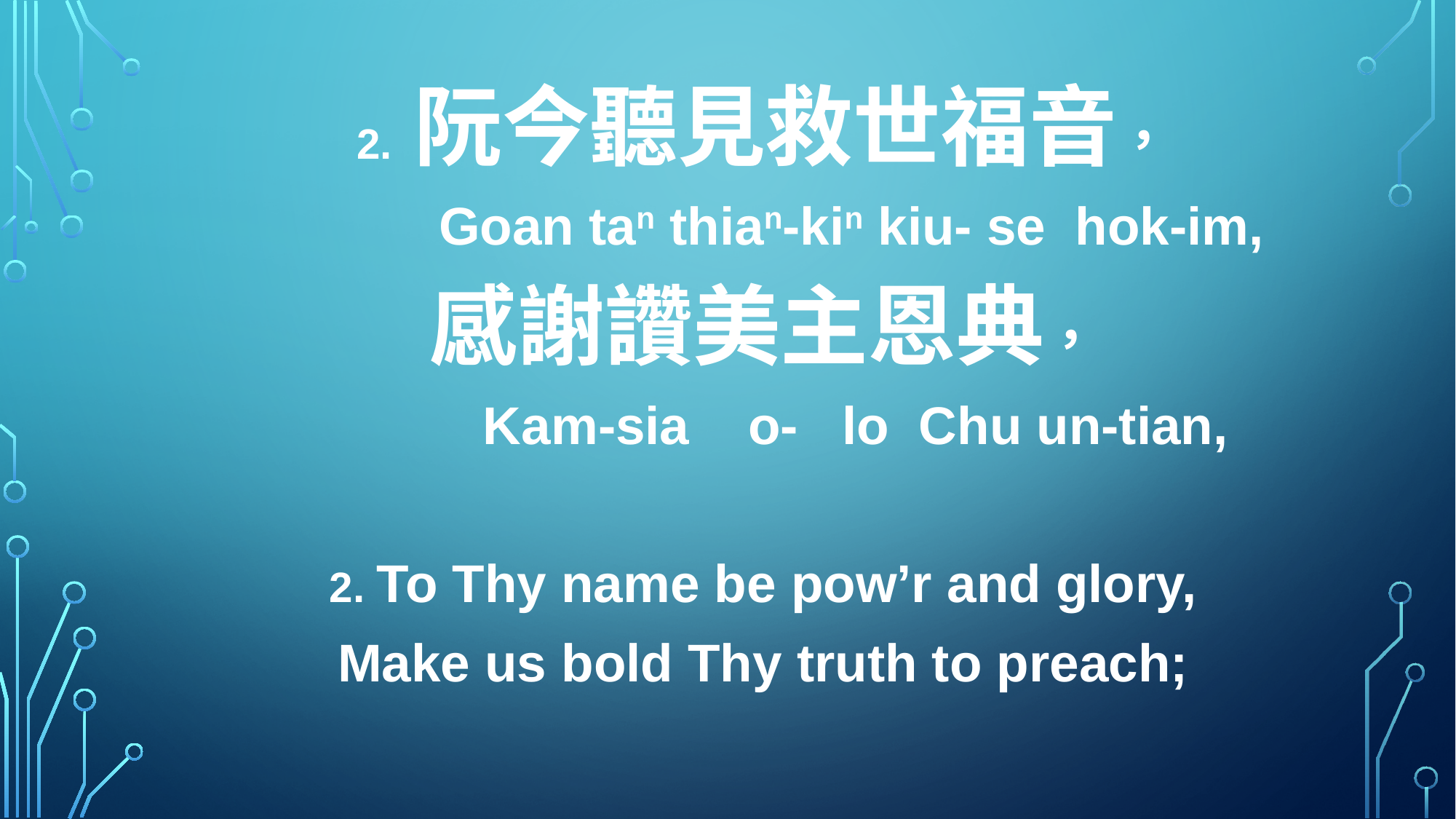

2. 阮今聽見救世福音，
                  Goan tan thian-kin kiu- se  hok-im,
感謝讚美主恩典，
                     Kam-sia    o-   lo  Chu un-tian,

2. To Thy name be pow’r and glory,
Make us bold Thy truth to preach;